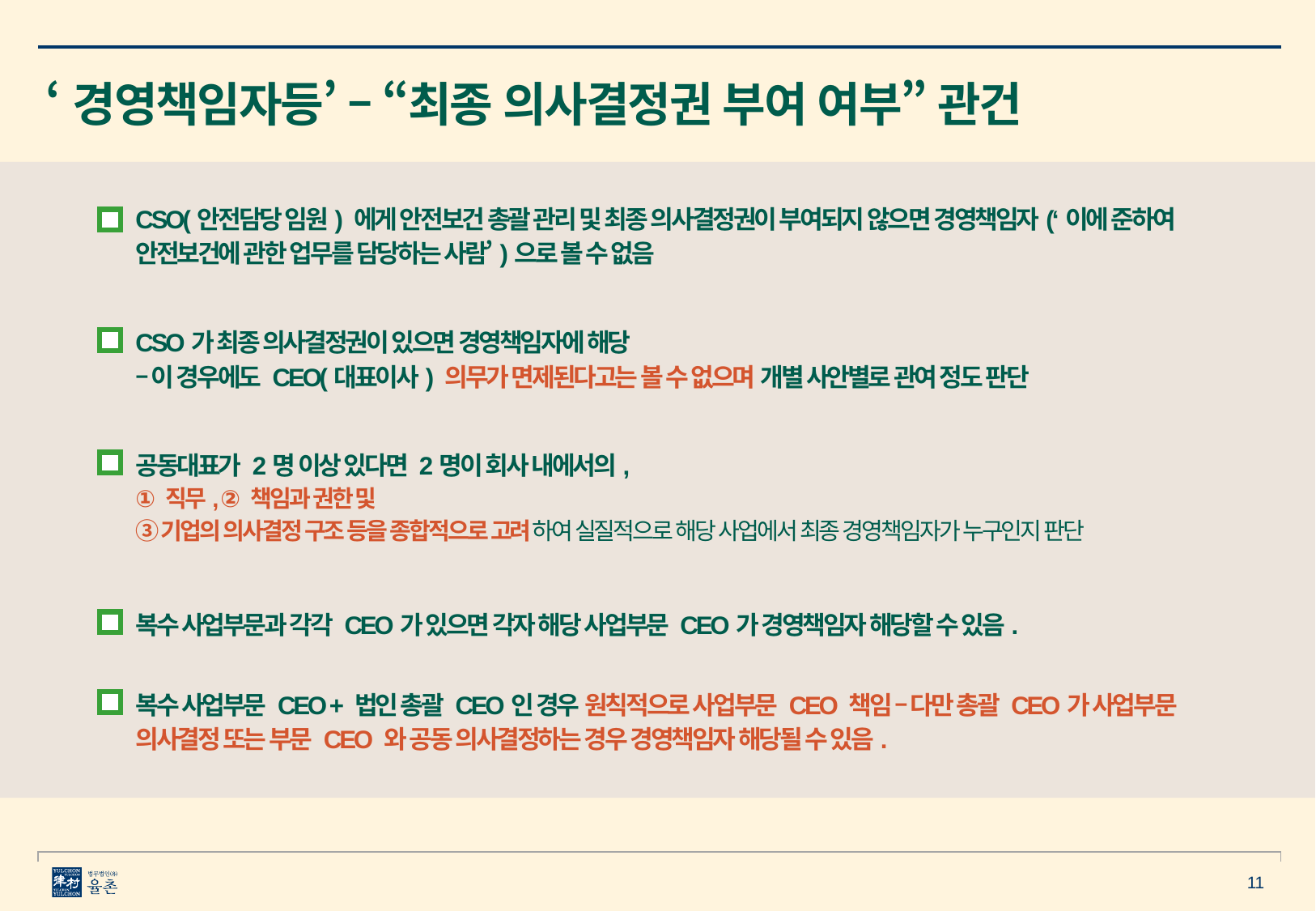

11

‘경영책임자등’ – “최종 의사결정권 부여 여부” 관건

CSO(안전담당 임원) 에게 안전보건 총괄 관리 및 최종 의사결정권이 부여되지 않으면 경영책임자(‘이에 준하여 안전보건에 관한 업무를 담당하는 사람’)으로 볼 수 없음

CSO가 최종 의사결정권이 있으면 경영책임자에 해당
– 이 경우에도 CEO(대표이사) 의무가 면제된다고는 볼 수 없으며 개별 사안별로 관여 정도 판단

공동대표가 2명 이상 있다면 2명이 회사 내에서의,
① 직무, ② 책임과 권한 및
③ 기업의 의사결정 구조 등을 종합적으로 고려하여 실질적으로 해당 사업에서 최종 경영책임자가 누구인지 판단

복수 사업부문과 각각 CEO가 있으면 각자 해당 사업부문 CEO가 경영책임자 해당할 수 있음.

복수 사업부문 CEO + 법인 총괄 CEO인 경우 원칙적으로 사업부문 CEO 책임 – 다만 총괄 CEO가 사업부문 의사결정 또는 부문 CEO 와 공동 의사결정하는 경우 경영책임자 해당될 수 있음.